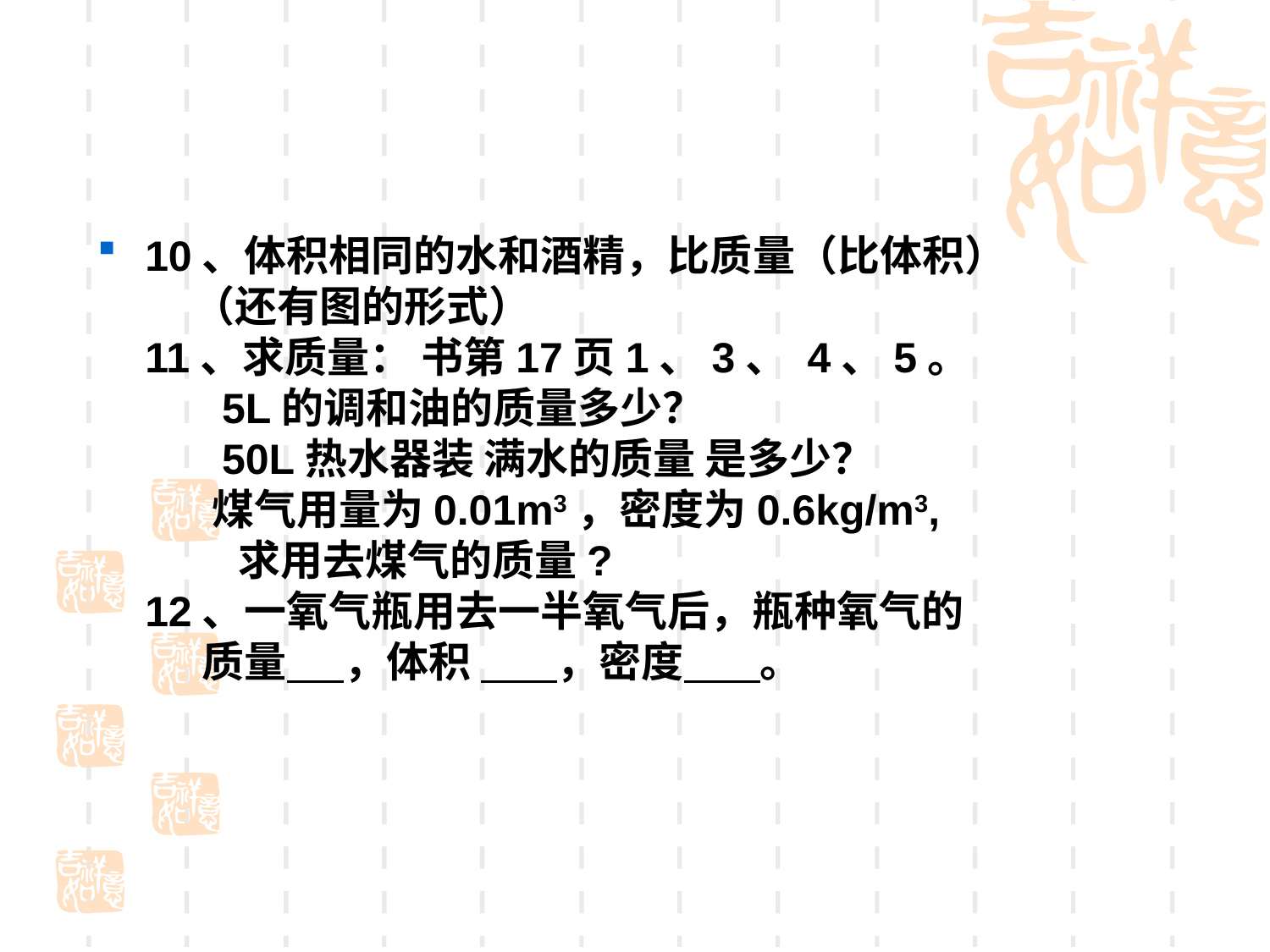

10、体积相同的水和酒精，比质量（比体积）
     （还有图的形式）
11、求质量： 书第17页1、3、 4、5。
       5L的调和油的质量多少？
       50L热水器装 满水的质量 是多少？
       煤气用量为0.01m3，密度为0.6kg/m3,
       求用去煤气的质量?
12、一氧气瓶用去一半氧气后，瓶种氧气的
      质量      ，体积         ，密度        。